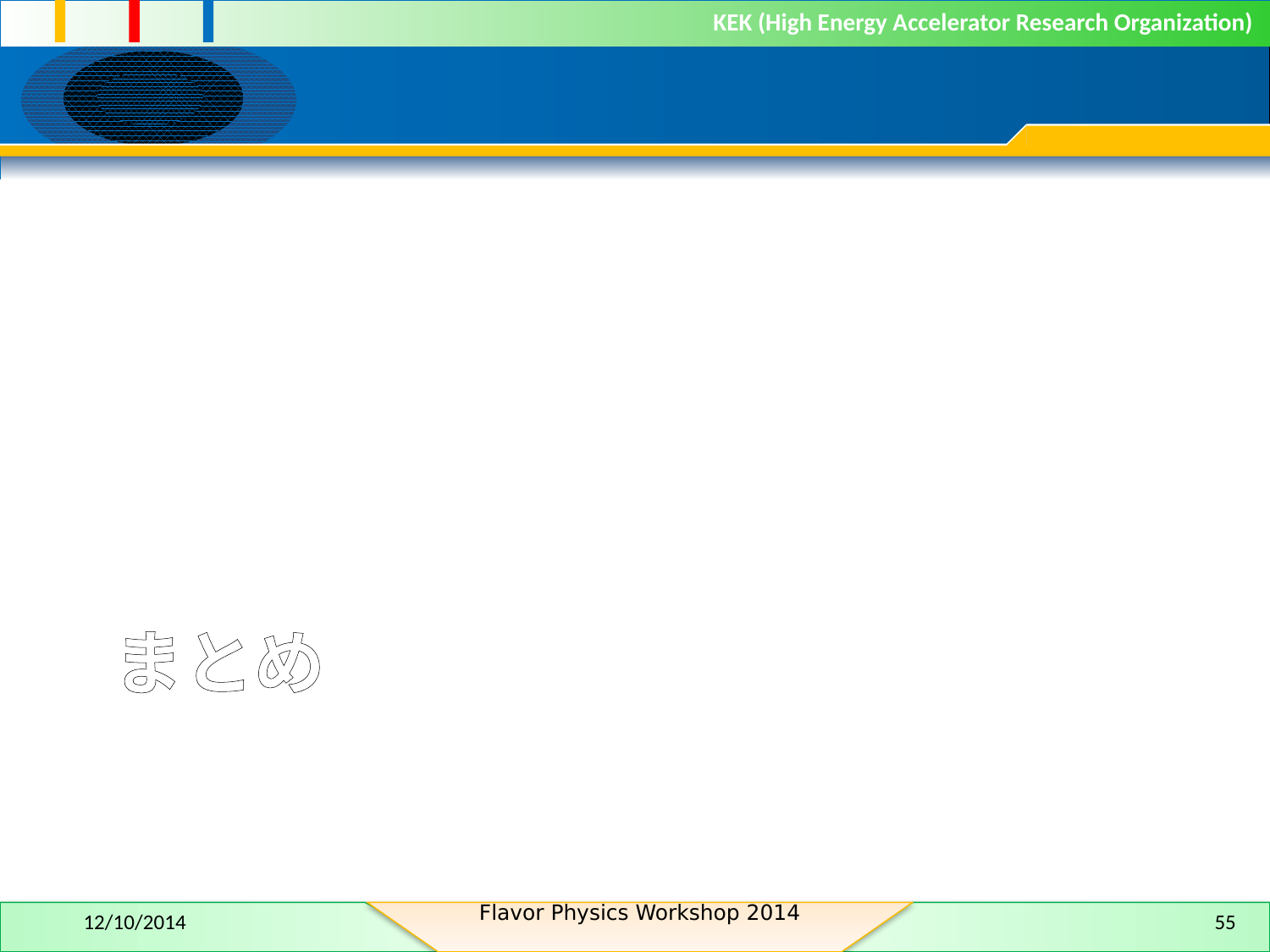

# まとめ
Flavor Physics Workshop 2014
12/10/2014
55